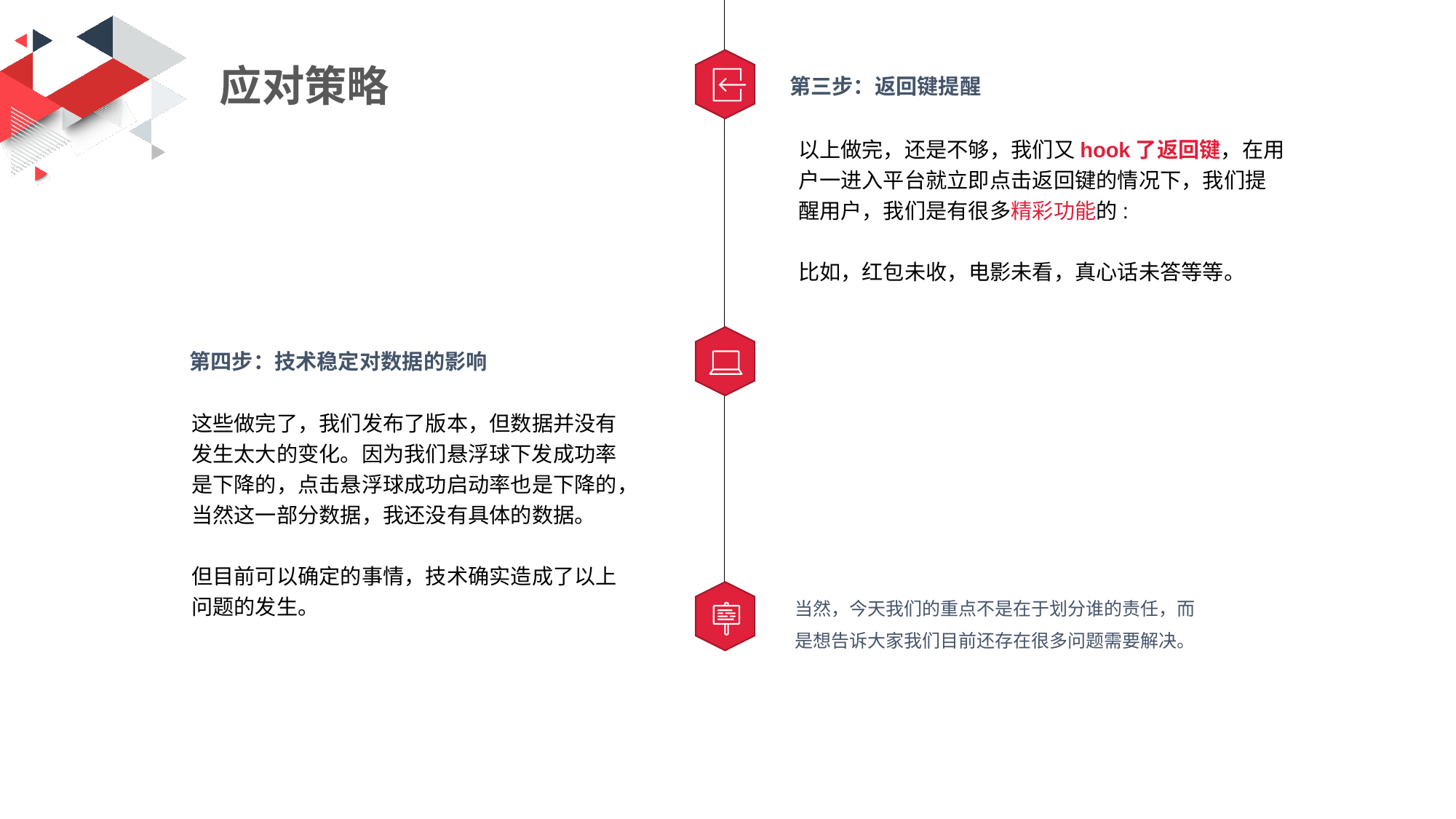

应对策略

第三步：返回键提醒

以上做完，还是不够，我们又hook了返回键，在用户一进入平台就立即点击返回键的情况下，我们提醒用户，我们是有很多精彩功能的:

比如，红包未收，电影未看，真心话未答等等。

第四步：技术稳定对数据的影响

这些做完了，我们发布了版本，但数据并没有发生太大的变化。因为我们悬浮球下发成功率是下降的，点击悬浮球成功启动率也是下降的，当然这一部分数据，我还没有具体的数据。

但目前可以确定的事情，技术确实造成了以上问题的发生。

当然，今天我们的重点不是在于划分谁的责任，而是想告诉大家我们目前还存在很多问题需要解决。